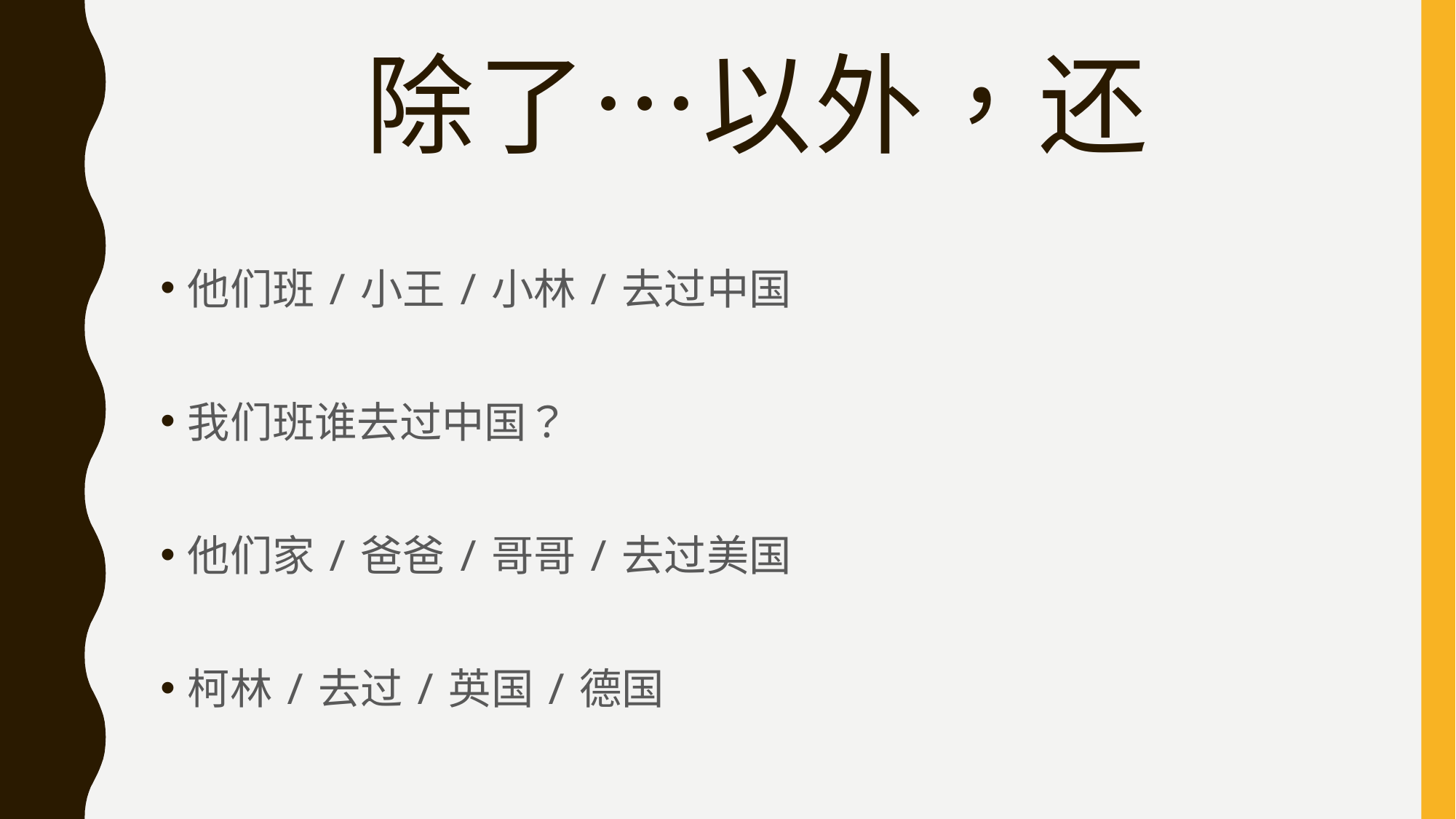

# 除了…以外，还
他们班/小王/小林/去过中国

我们班谁去过中国？

他们家/爸爸/哥哥/去过美国

柯林/去过/英国/德国